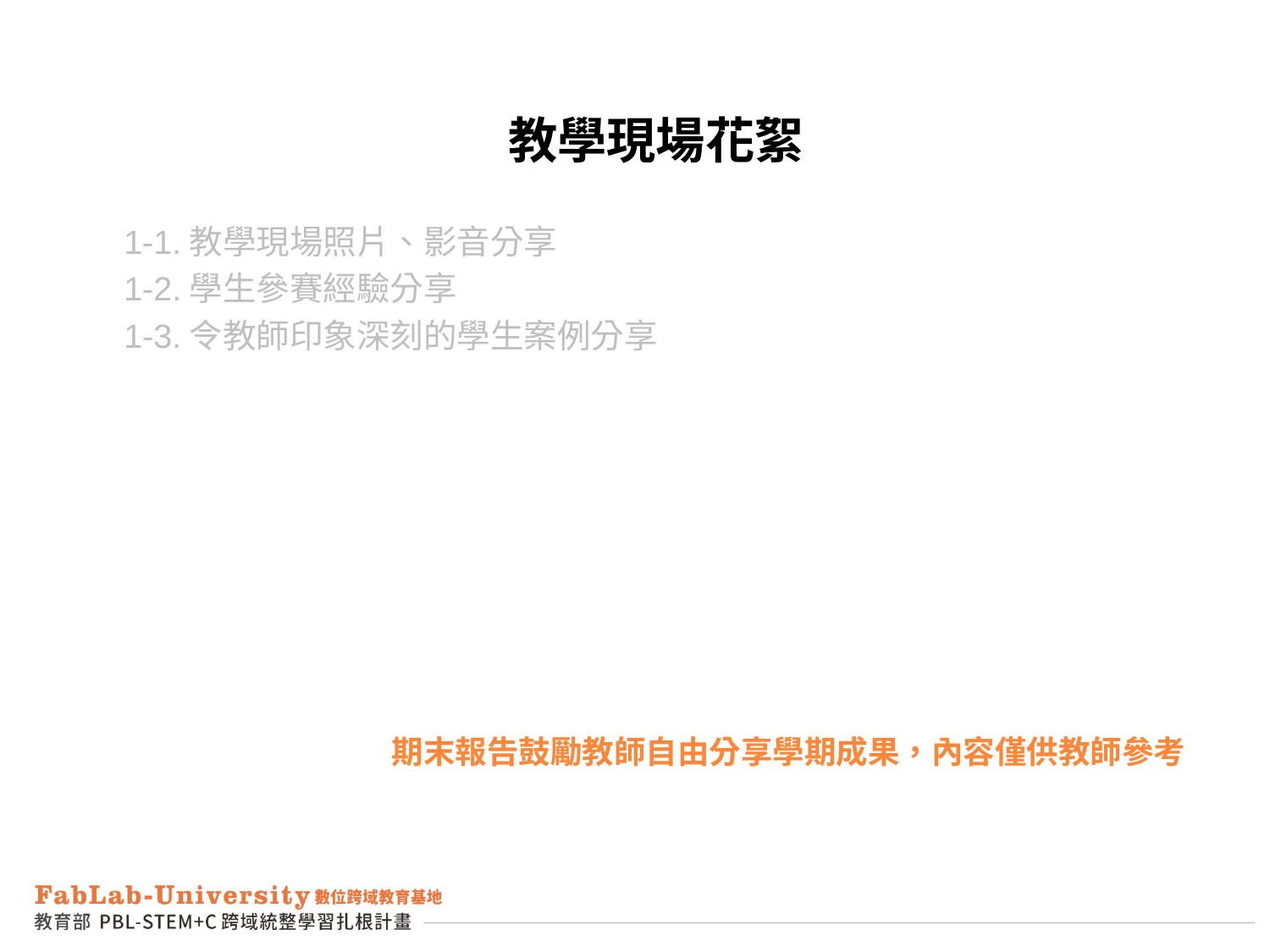

教學現場花絮
1-1.教學現場照片、影音分享
1-2.學生參賽經驗分享
1-3.令教師印象深刻的學生案例分享
期末報告鼓勵教師自由分享學期成果，內容僅供教師參考